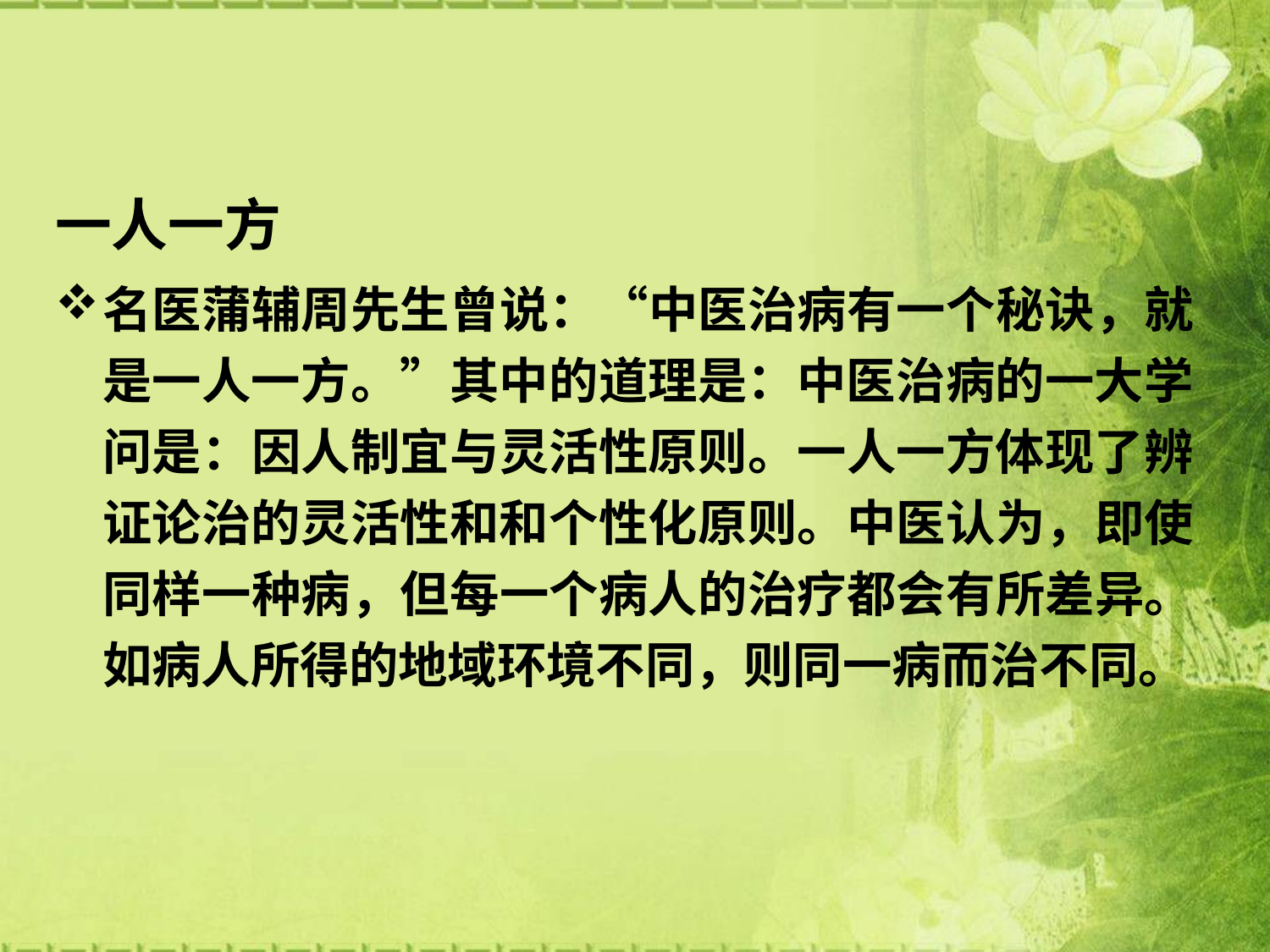

一人一方
名医蒲辅周先生曾说：“中医治病有一个秘诀，就是一人一方。”其中的道理是：中医治病的一大学问是：因人制宜与灵活性原则。一人一方体现了辨证论治的灵活性和和个性化原则。中医认为，即使同样一种病，但每一个病人的治疗都会有所差异。如病人所得的地域环境不同，则同一病而治不同。